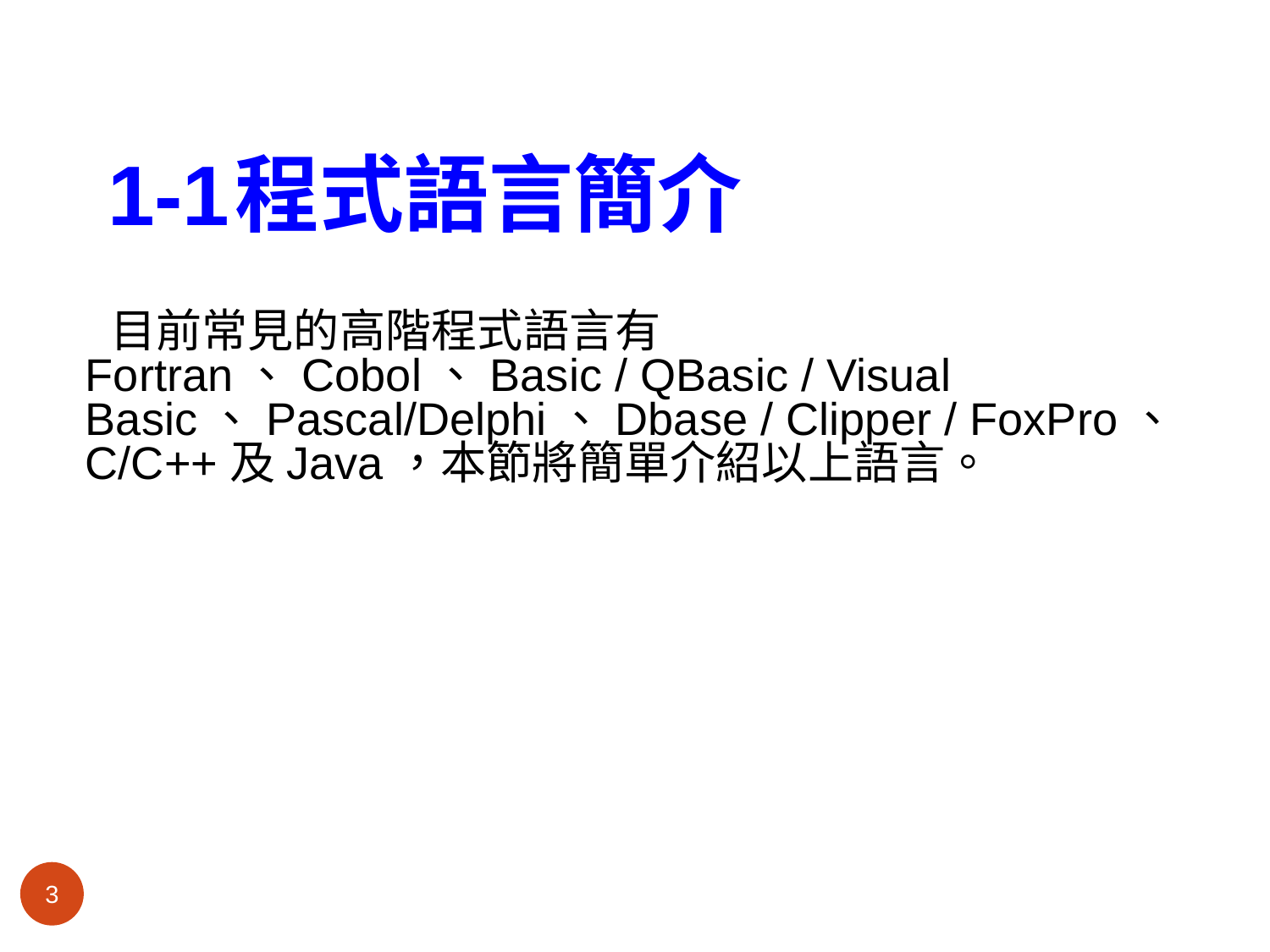

# 1-1	程式語言簡介
     目前常見的高階程式語言有Fortran、Cobol、Basic / QBasic / Visual Basic、Pascal/Delphi、Dbase / Clipper / FoxPro、C/C++及Java，本節將簡單介紹以上語言。
3